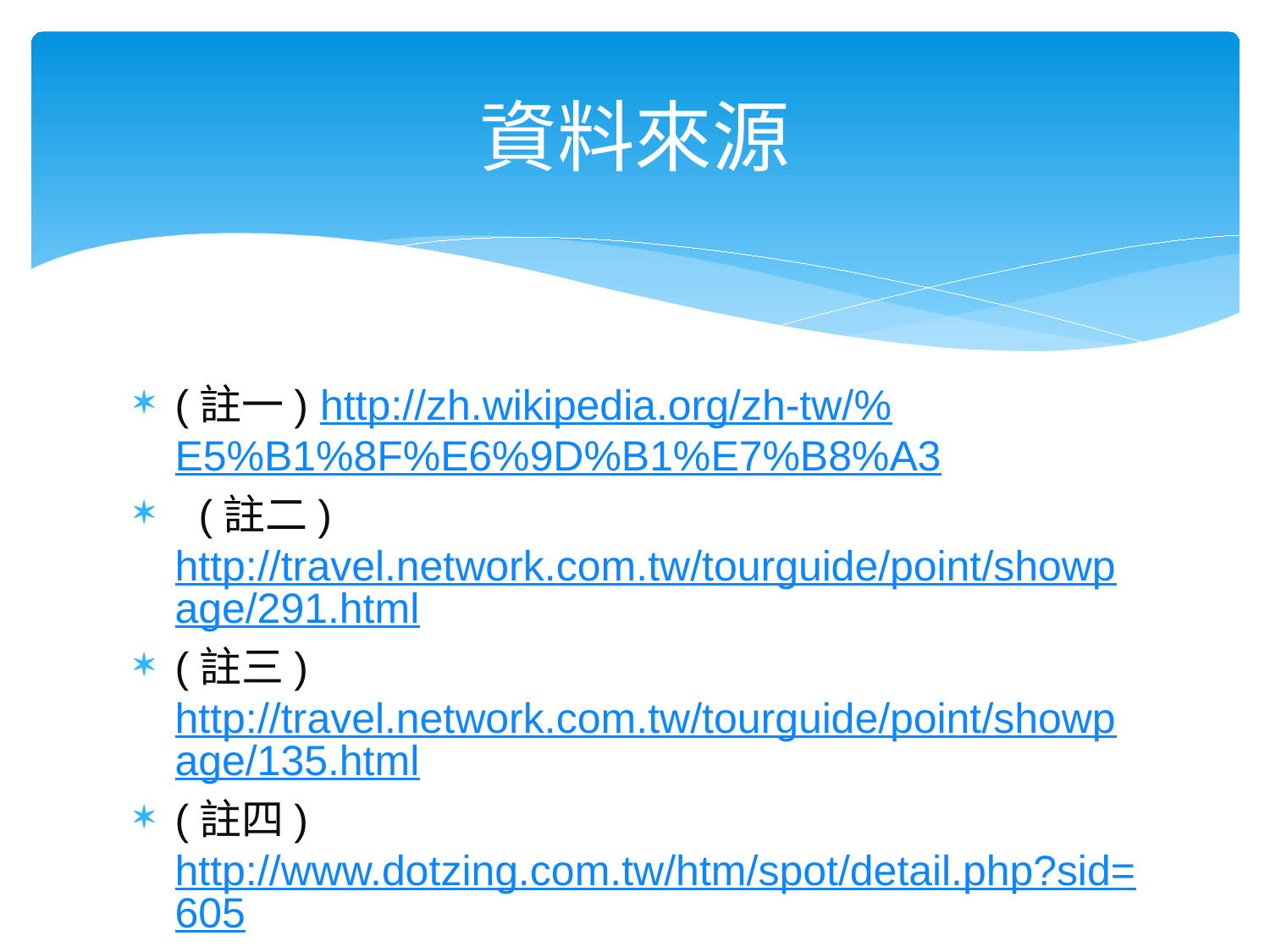

# 資料來源
(註一) http://zh.wikipedia.org/zh-tw/%E5%B1%8F%E6%9D%B1%E7%B8%A3
  (註二) http://travel.network.com.tw/tourguide/point/showpage/291.html
(註三) http://travel.network.com.tw/tourguide/point/showpage/135.html
(註四) http://www.dotzing.com.tw/htm/spot/detail.php?sid=605